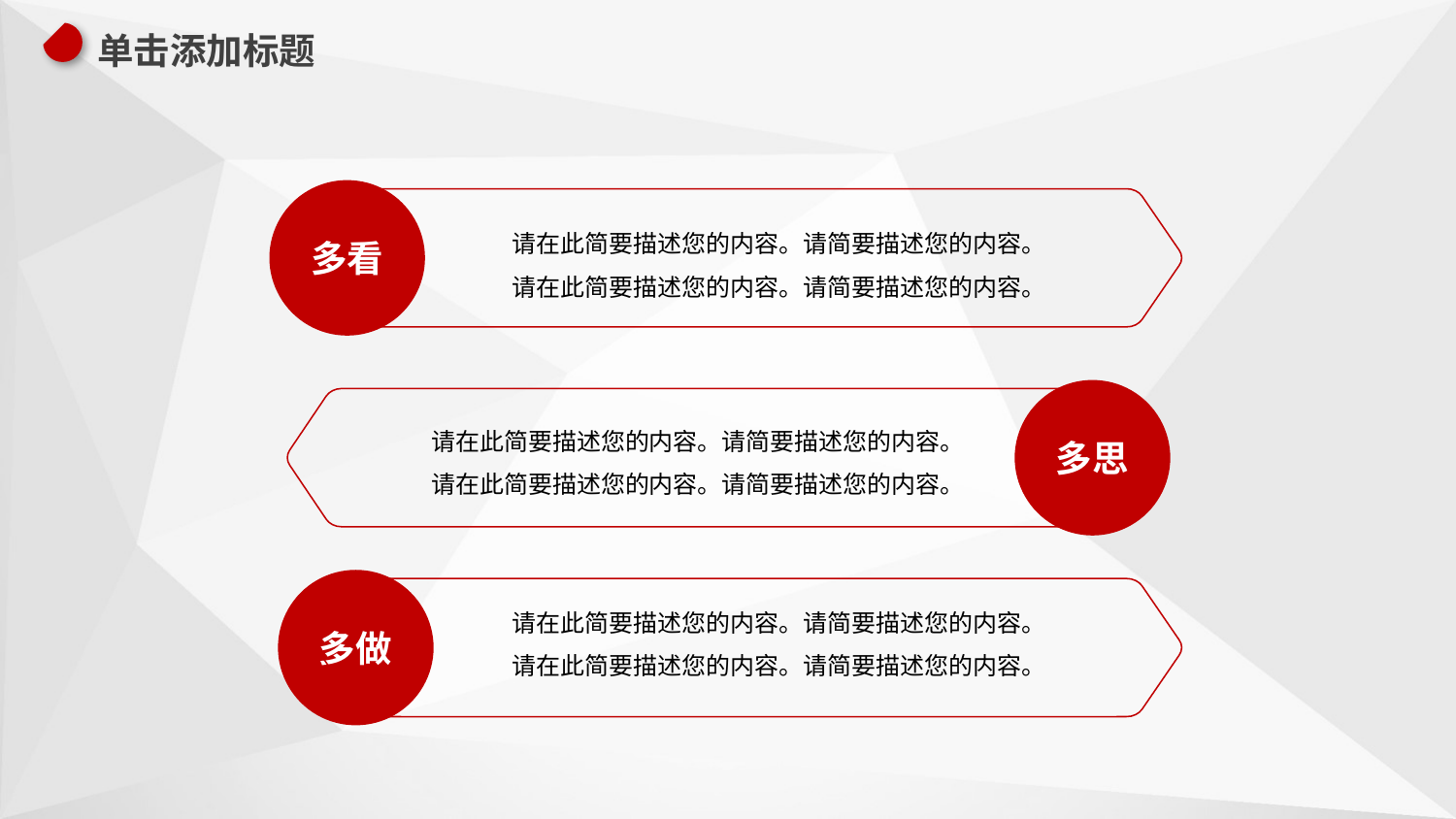

多看

请在此简要描述您的内容。请简要描述您的内容。请在此简要描述您的内容。请简要描述您的内容。
多思

请在此简要描述您的内容。请简要描述您的内容。请在此简要描述您的内容。请简要描述您的内容。
多做

请在此简要描述您的内容。请简要描述您的内容。请在此简要描述您的内容。请简要描述您的内容。